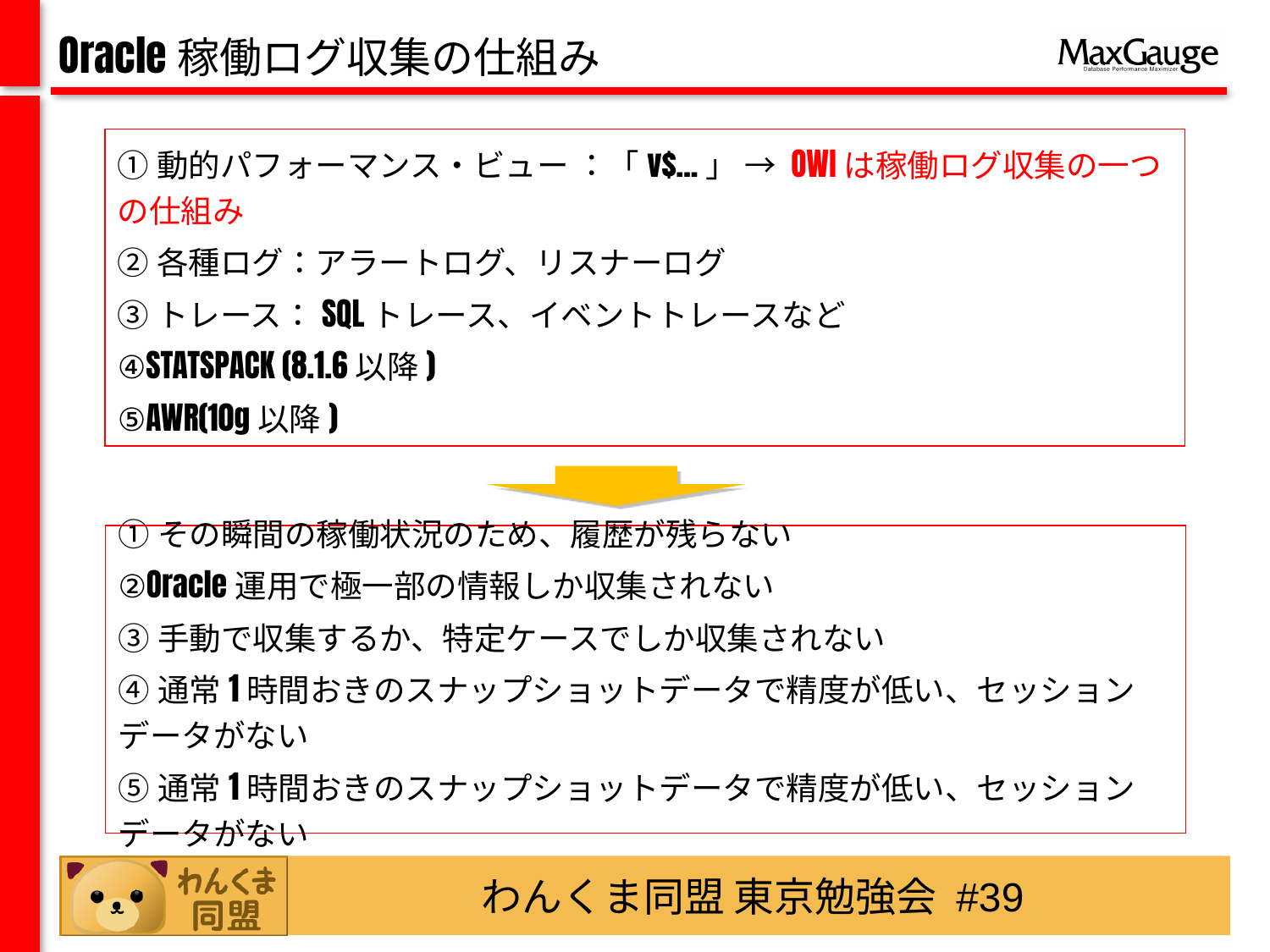

Oracle稼働ログ収集の仕組み
①動的パフォーマンス・ビュー ：「v$...」 → OWIは稼働ログ収集の一つの仕組み
②各種ログ：アラートログ、リスナーログ
③トレース：SQLトレース、イベントトレースなど
④STATSPACK (8.1.6以降)
⑤AWR(10g以降)

①その瞬間の稼働状況のため、履歴が残らない
②Oracle運用で極一部の情報しか収集されない
③手動で収集するか、特定ケースでしか収集されない
④通常1時間おきのスナップショットデータで精度が低い、セッションデータがない
⑤通常1時間おきのスナップショットデータで精度が低い、セッションデータがない